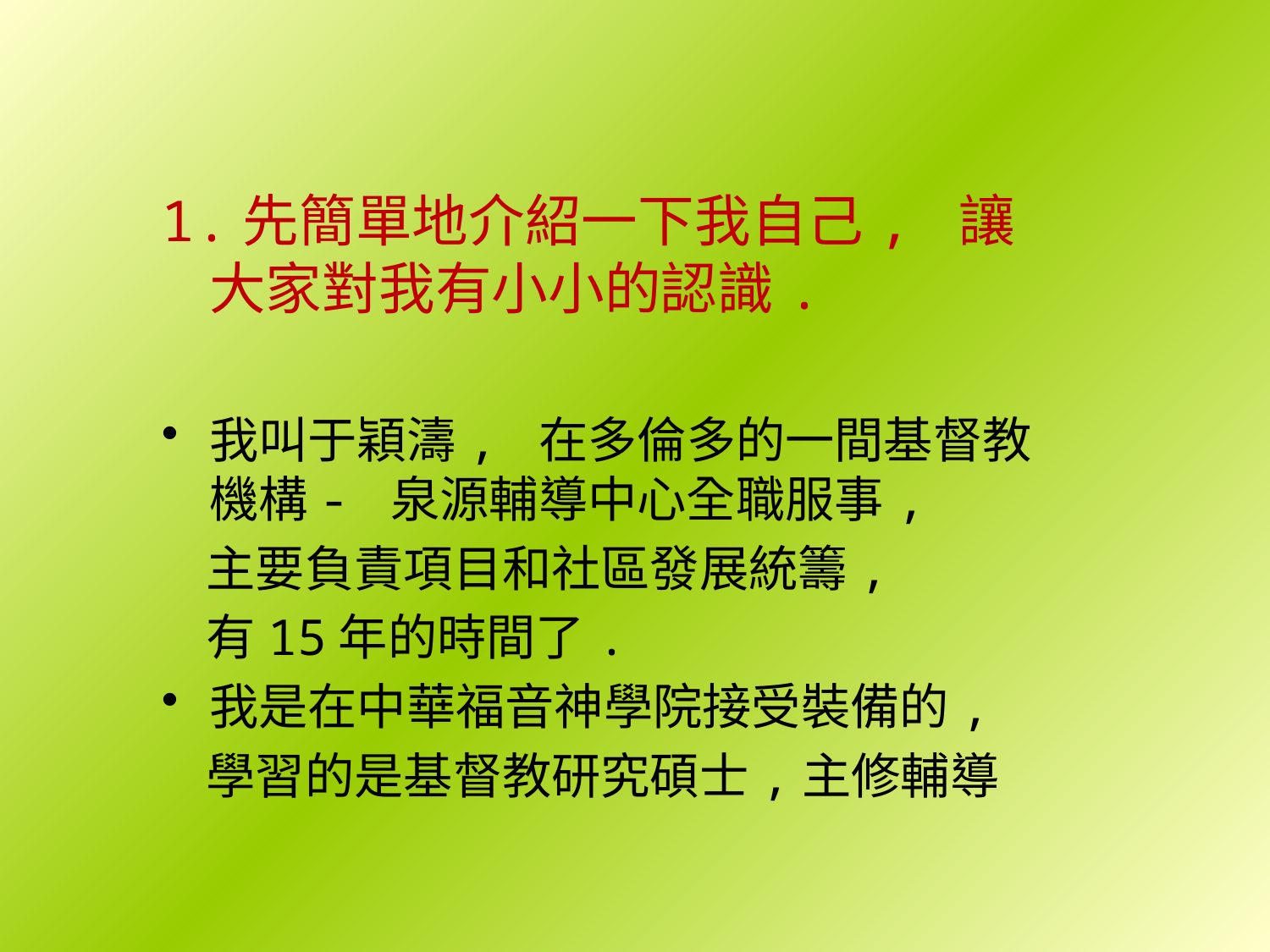

1.先簡單地介紹一下我自己, 讓大家對我有小小的認識.

我叫于穎濤, 在多倫多的一間基督教機構- 泉源輔導中心全職服事,
   主要負責項目和社區發展統籌,
   有15年的時間了.
我是在中華福音神學院接受裝備的,
   學習的是基督教研究碩士,主修輔導